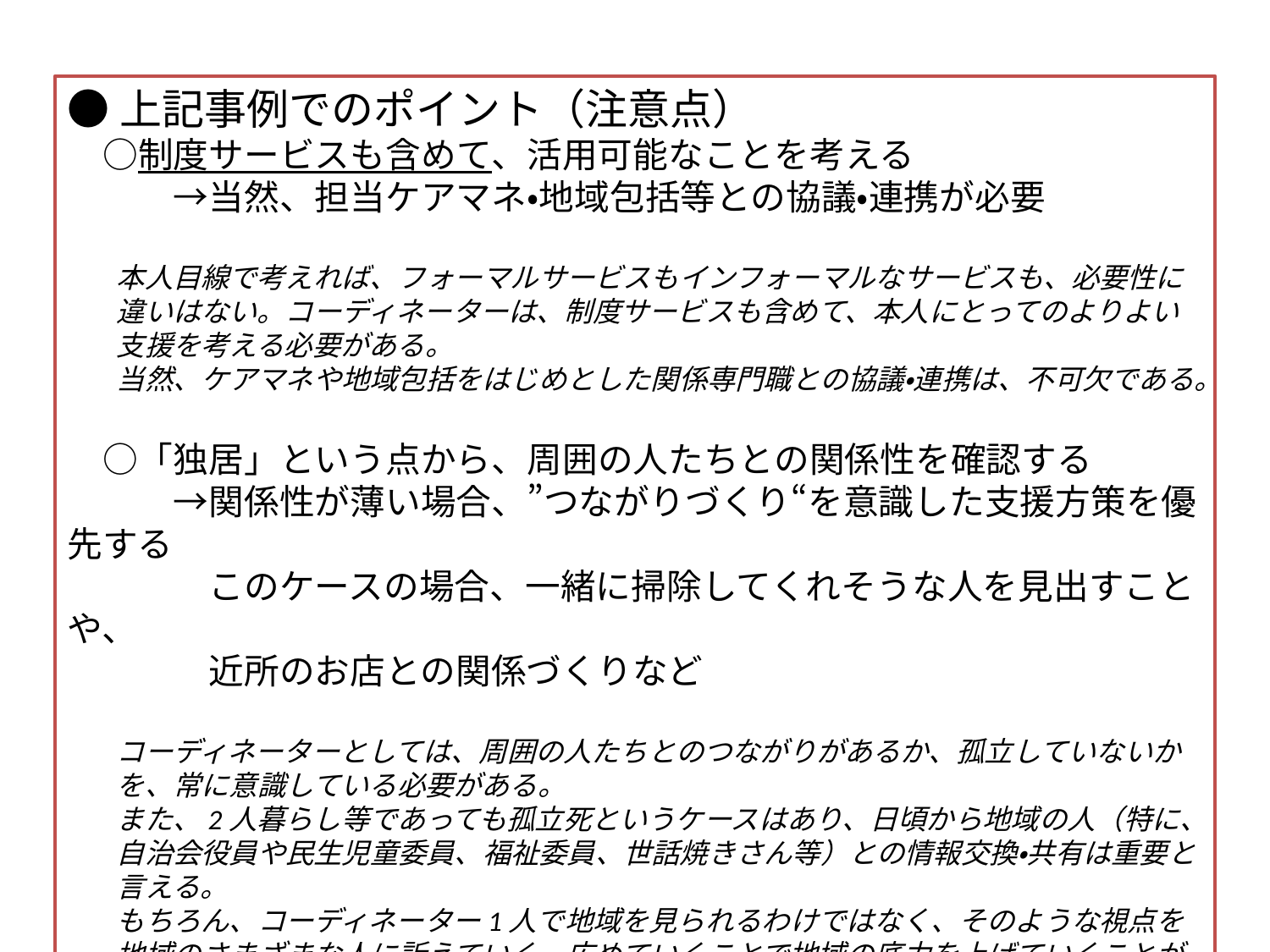

●上記事例でのポイント（注意点）
　○制度サービスも含めて、活用可能なことを考える
　　　→当然、担当ケアマネ・地域包括等との協議・連携が必要

本人目線で考えれば、フォーマルサービスもインフォーマルなサービスも、必要性に違いはない。コーディネーターは、制度サービスも含めて、本人にとってのよりよい支援を考える必要がある。
当然、ケアマネや地域包括をはじめとした関係専門職との協議・連携は、不可欠である。

　○「独居」という点から、周囲の人たちとの関係性を確認する
　　　→関係性が薄い場合、”つながりづくり“を意識した支援方策を優先する
　　　　このケースの場合、一緒に掃除してくれそうな人を見出すことや、
　　　　近所のお店との関係づくりなど

コーディネーターとしては、周囲の人たちとのつながりがあるか、孤立していないかを、常に意識している必要がある。
また、2人暮らし等であっても孤立死というケースはあり、日頃から地域の人（特に、自治会役員や民生児童委員、福祉委員、世話焼きさん等）との情報交換・共有は重要と言える。
もちろん、コーディネーター1人で地域を見られるわけではなく、そのような視点を地域のさまざまな人に訴えていく、広めていくことで地域の底力を上げていくことが大切である。